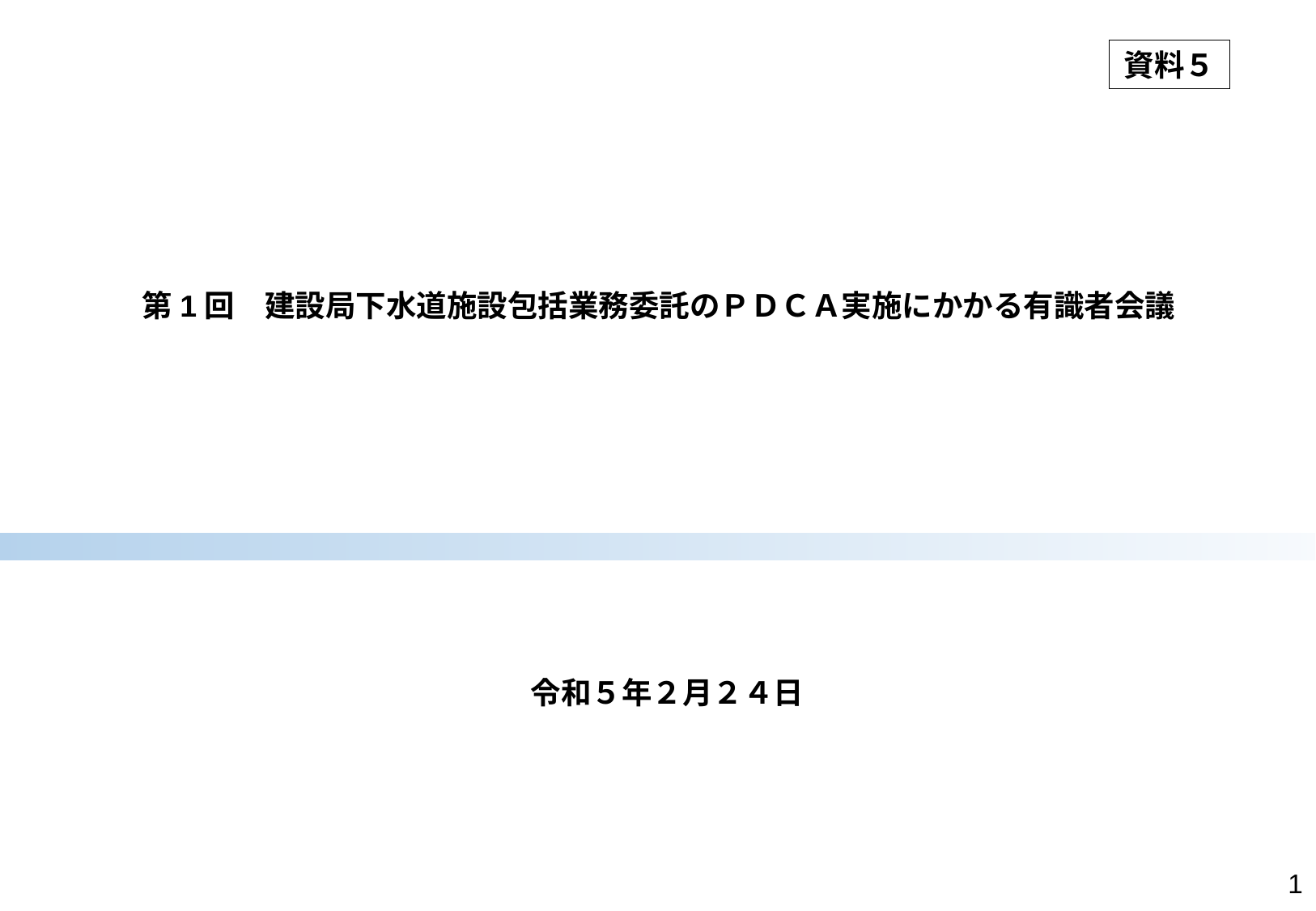

資料５
第1回　建設局下水道施設包括業務委託のＰＤＣＡ実施にかかる有識者会議
令和５年２月２４日
1